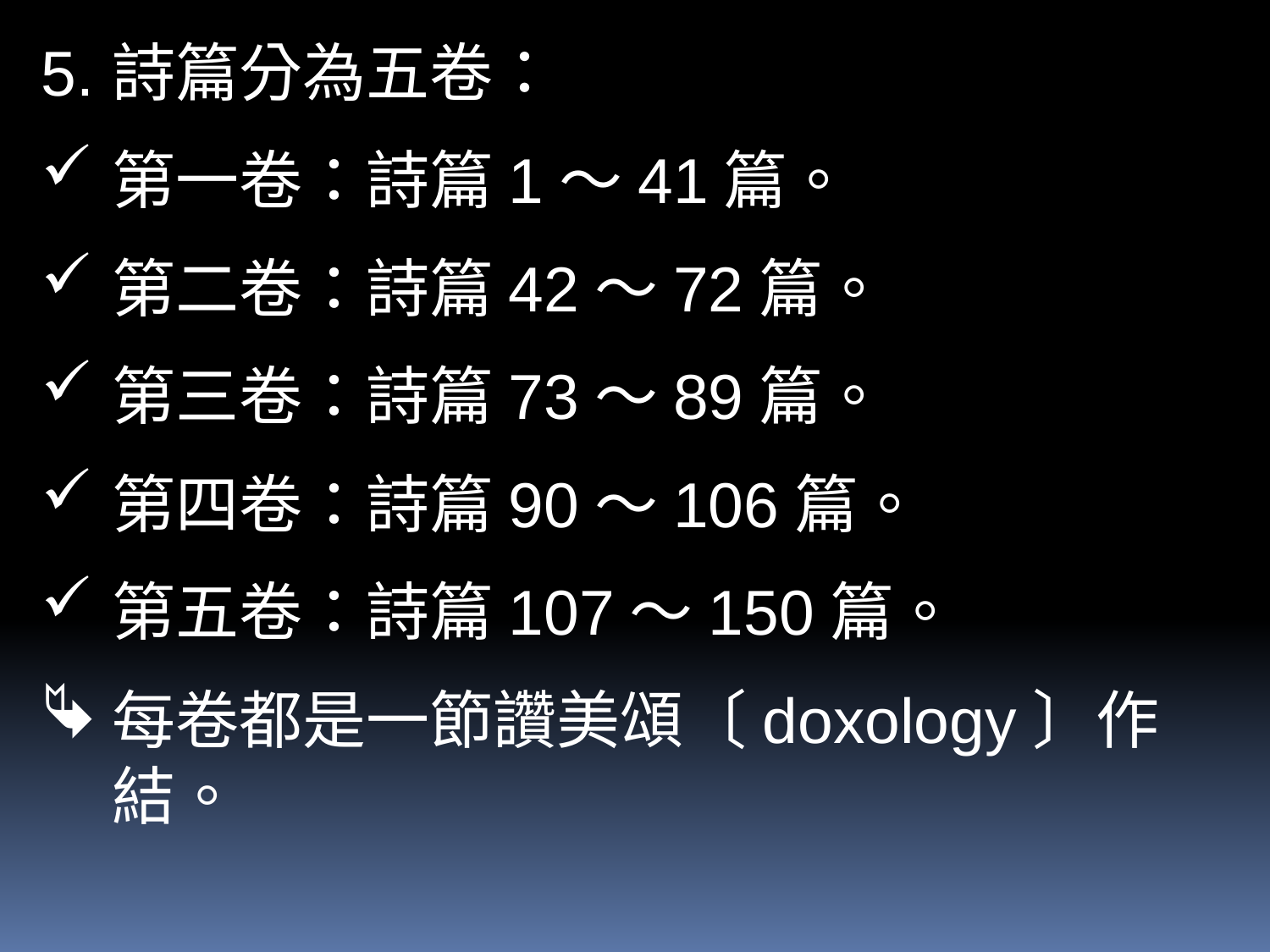

詩篇分為五卷：
第一卷：詩篇1～41篇。
第二卷：詩篇42～72篇。
第三卷：詩篇73～89篇。
第四卷：詩篇90～106篇。
第五卷：詩篇107～150篇。
每卷都是一節讚美頌〔doxology〕作結。